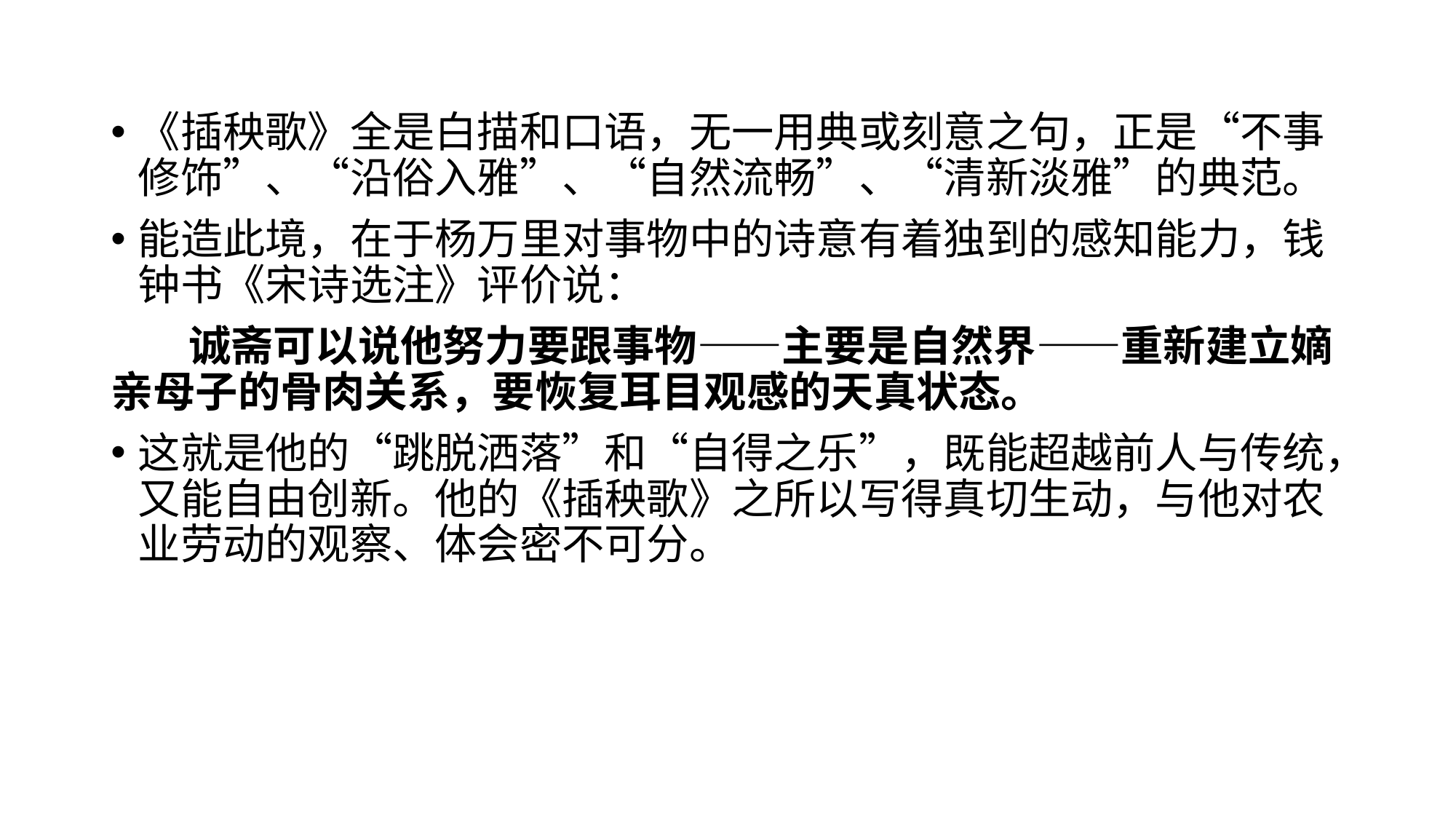

《插秧歌》全是白描和口语，无一用典或刻意之句，正是“不事修饰”、“沿俗入雅”、“自然流畅”、“清新淡雅”的典范。
能造此境，在于杨万里对事物中的诗意有着独到的感知能力，钱钟书《宋诗选注》评价说：
       诚斋可以说他努力要跟事物——主要是自然界——重新建立嫡 亲母子的骨肉关系，要恢复耳目观感的天真状态。
这就是他的“跳脱洒落”和“自得之乐”，既能超越前人与传统，又能自由创新。他的《插秧歌》之所以写得真切生动，与他对农业劳动的观察、体会密不可分。